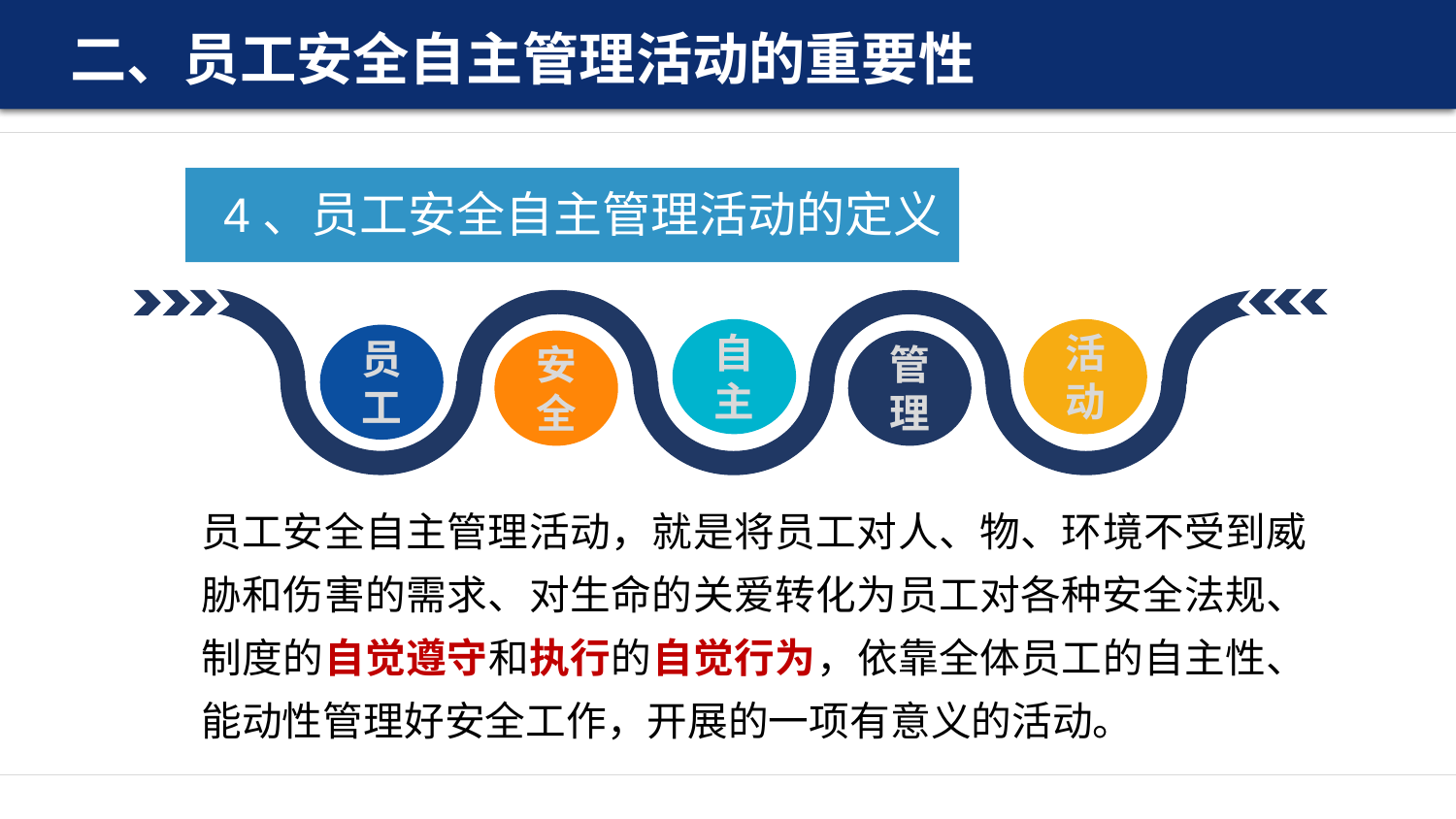

二、员工安全自主管理活动的重要性

4、员工安全自主管理活动的定义

自主
活动
员工
安全
管理
员工安全自主管理活动，就是将员工对人、物、环境不受到威胁和伤害的需求、对生命的关爱转化为员工对各种安全法规、制度的自觉遵守和执行的自觉行为，依靠全体员工的自主性、能动性管理好安全工作，开展的一项有意义的活动。